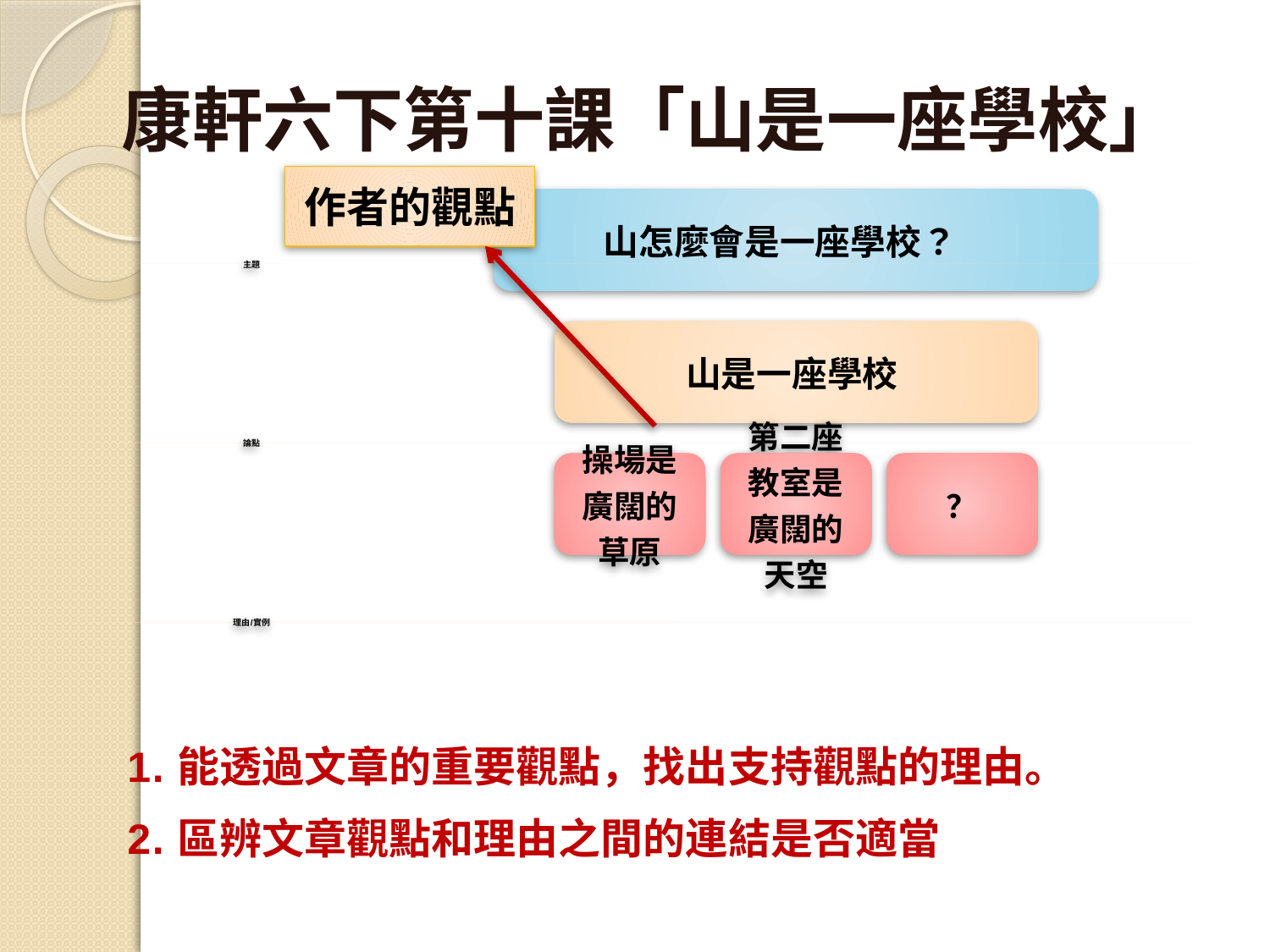

# 康軒六下第十課「山是一座學校」
作者的觀點
山怎麼會是一座學校？
山是一座學校
操場是廣闊的草原
主題
論點
理由/實例
第二座教室是廣闊的天空
？
能透過文章的重要觀點，找出支持觀點的理由。
區辨文章觀點和理由之間的連結是否適當